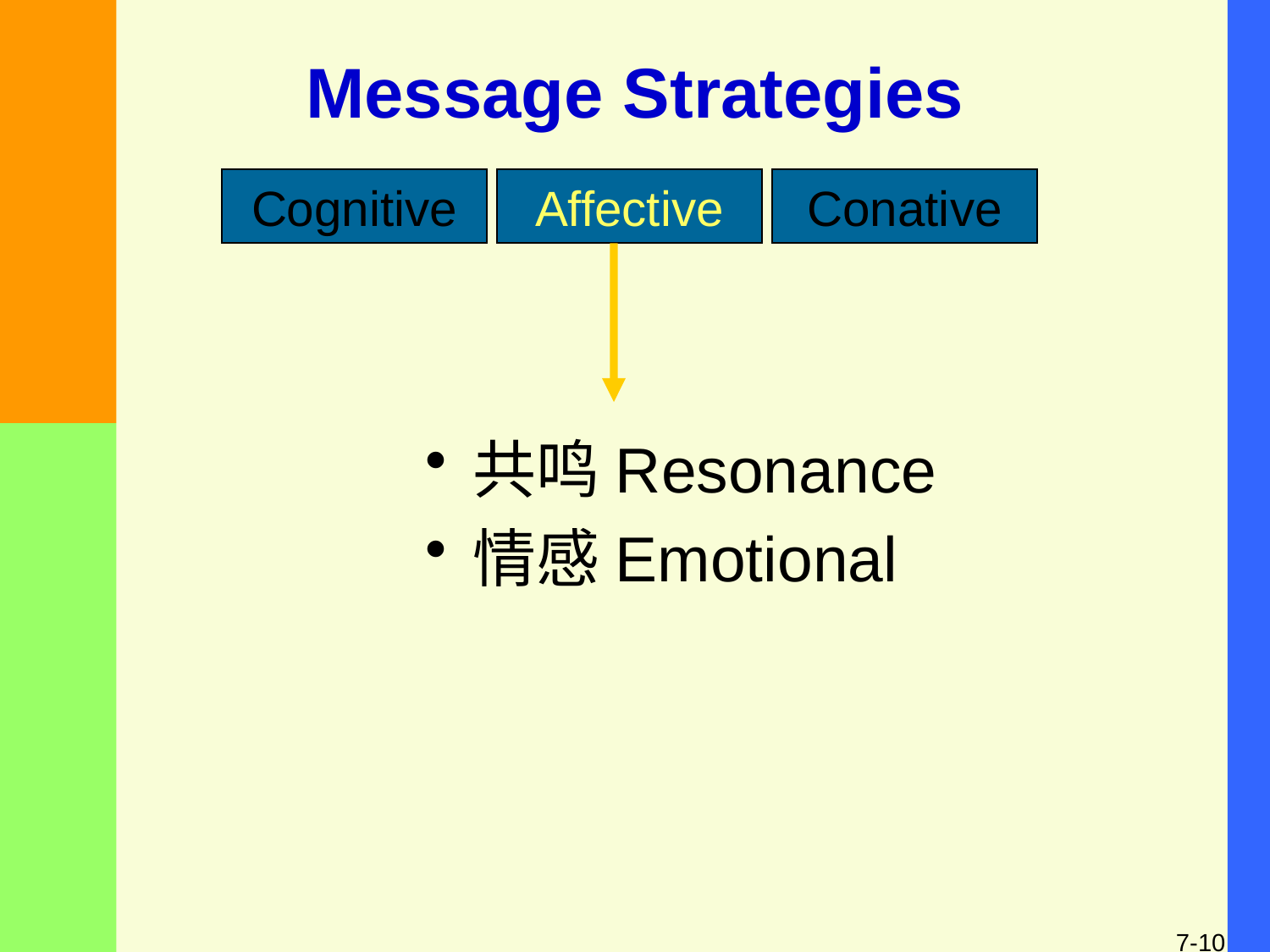

# Message Strategies
Cognitive
Affective
Conative

共鸣Resonance
情感Emotional
7-10